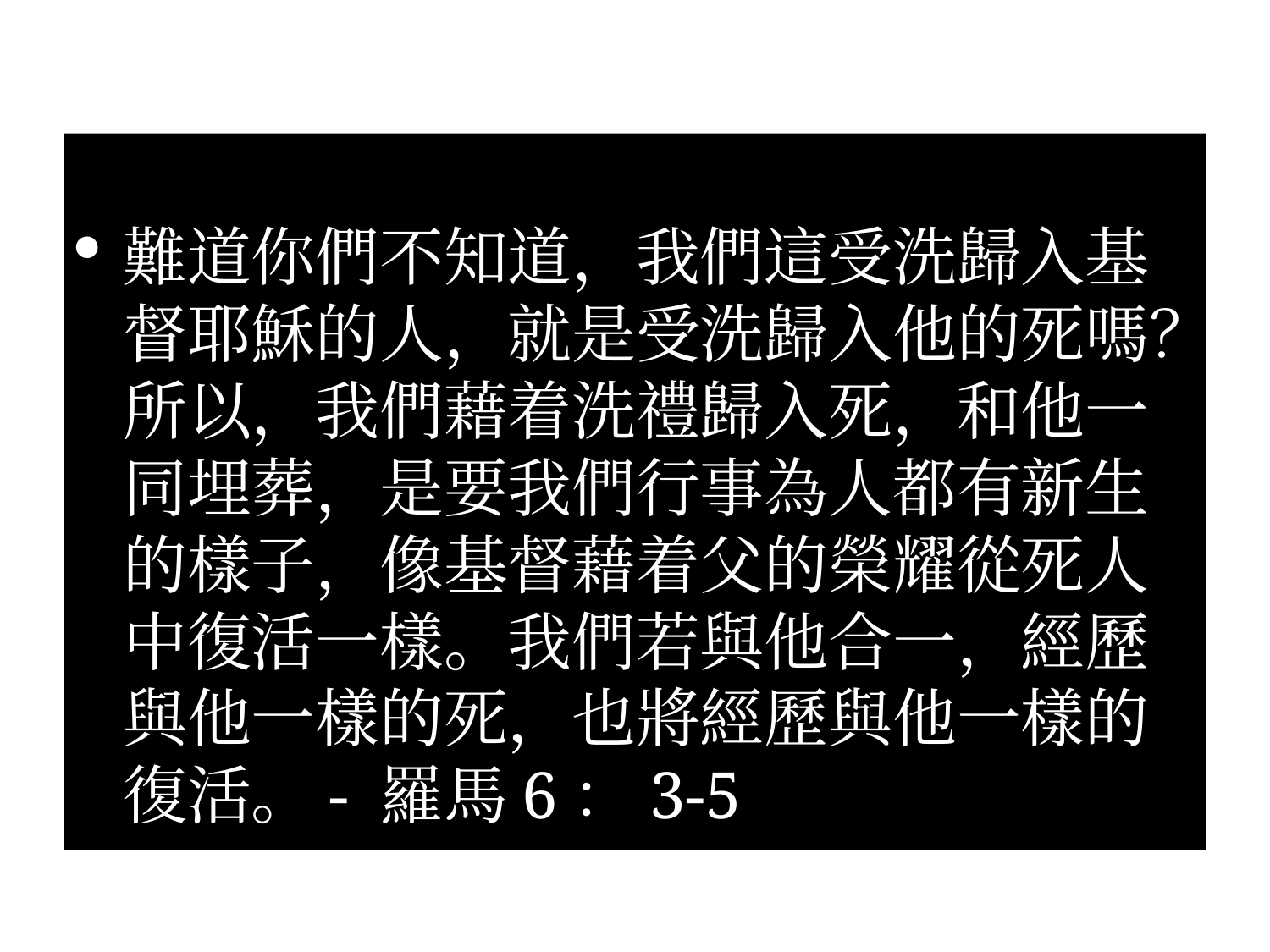

難道你們不知道，我們這受洗歸入基督耶穌的人，就是受洗歸入他的死嗎？所以，我們藉着洗禮歸入死，和他一同埋葬，是要我們行事為人都有新生的樣子，像基督藉着父的榮耀從死人中復活一樣。我們若與他合一，經歷與他一樣的死，也將經歷與他一樣的復活。- 羅馬6：3-5